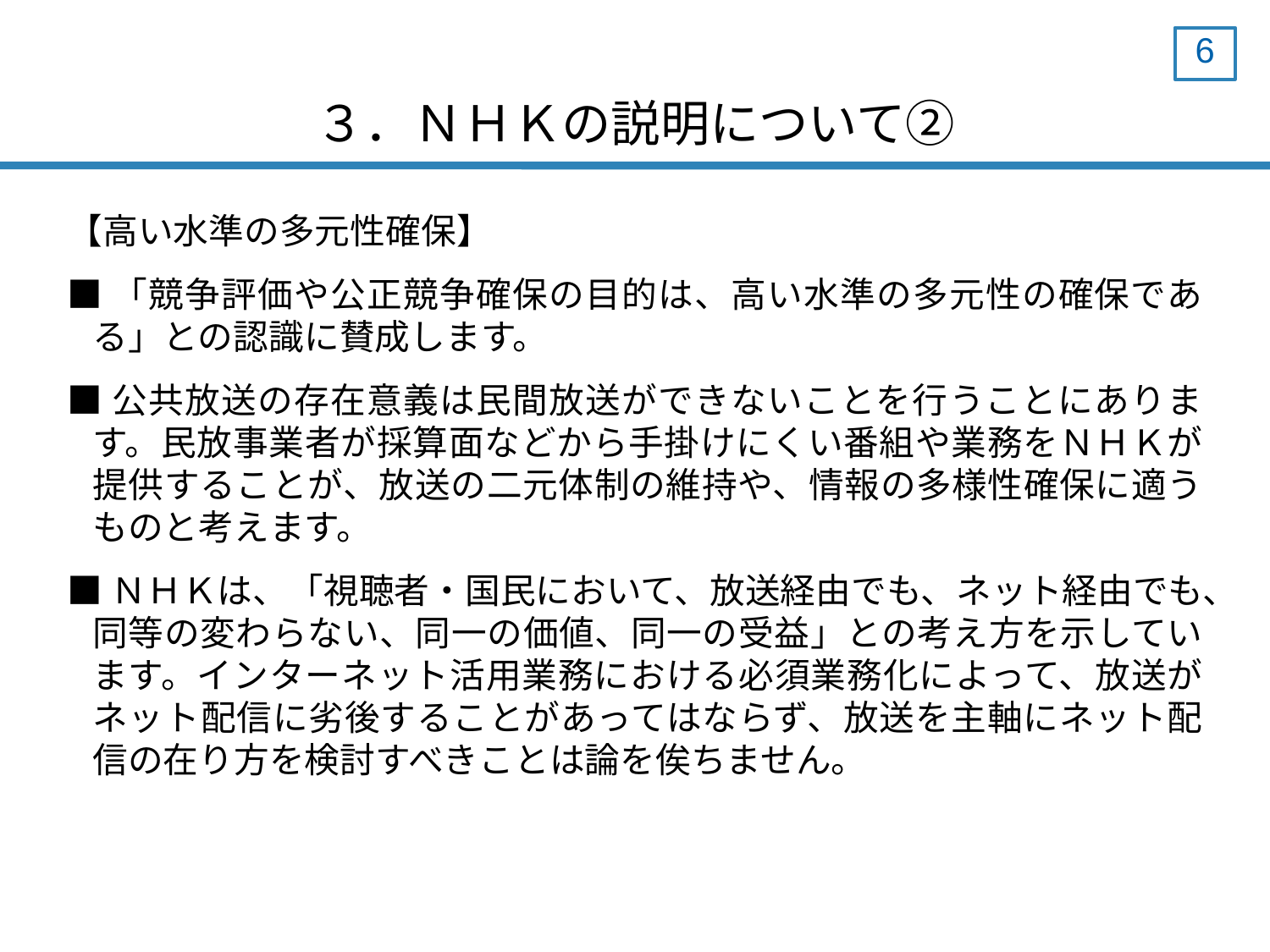

6
# ３．ＮＨＫの説明について②

【高い水準の多元性確保】
■「競争評価や公正競争確保の目的は、高い水準の多元性の確保である」との認識に賛成します。
■公共放送の存在意義は民間放送ができないことを行うことにあります。民放事業者が採算面などから手掛けにくい番組や業務をＮＨＫが提供することが、放送の二元体制の維持や、情報の多様性確保に適うものと考えます。
■ＮＨＫは、「視聴者・国民において、放送経由でも、ネット経由でも、同等の変わらない、同一の価値、同一の受益」との考え方を示しています。インターネット活用業務における必須業務化によって、放送がネット配信に劣後することがあってはならず、放送を主軸にネット配信の在り方を検討すべきことは論を俟ちません。